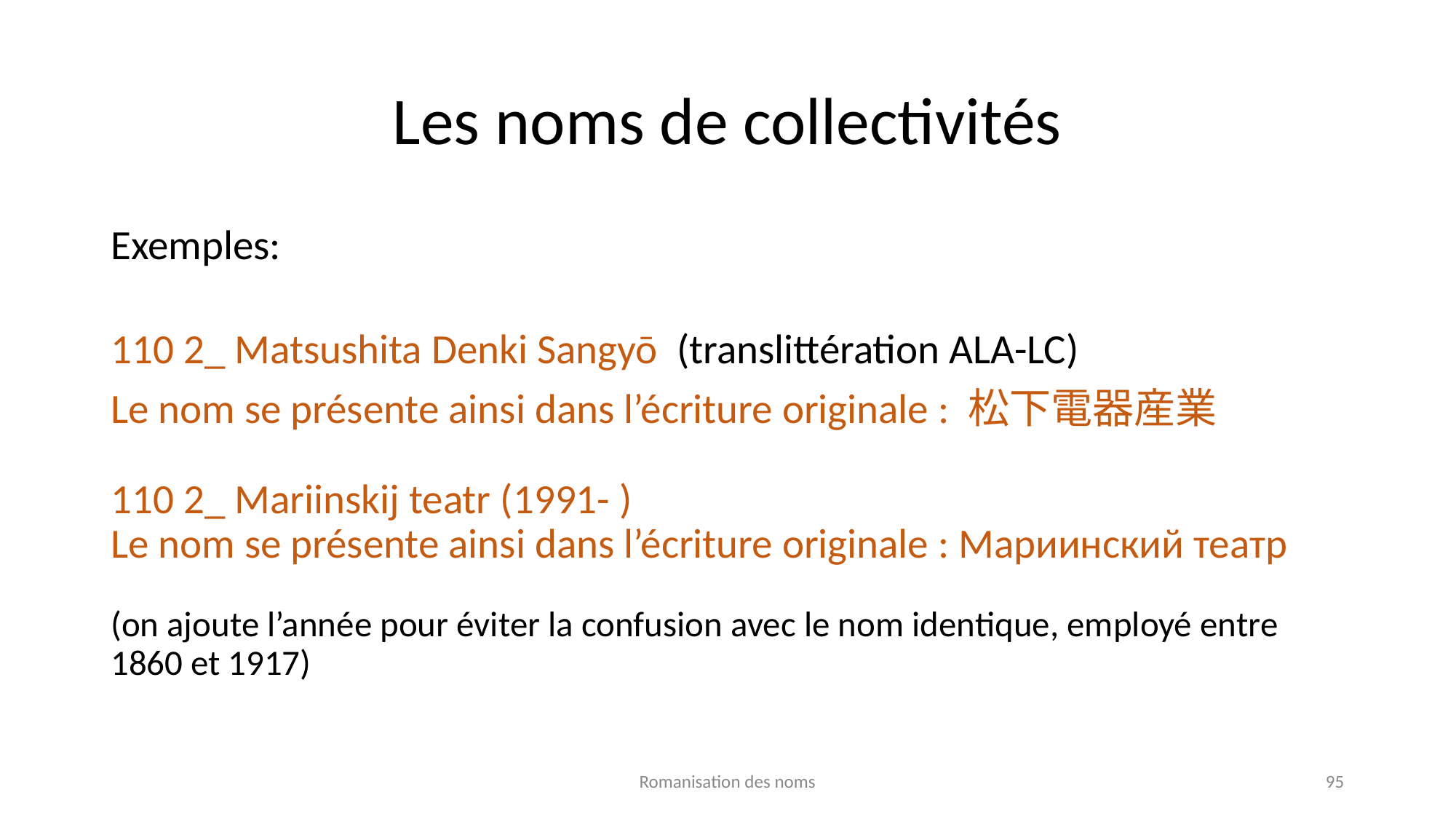

# Les noms de collectivités
Exemples:

110 2_ Matsushita Denki Sangyō  (translittération ALA-LC)
Le nom se présente ainsi dans l’écriture originale : 松下電器産業

110 2_ Mariinskij teatr (1991- )
Le nom se présente ainsi dans l’écriture originale : Мариинский театр

(on ajoute l’année pour éviter la confusion avec le nom identique, employé entre 1860 et 1917)

Romanisation des noms
95